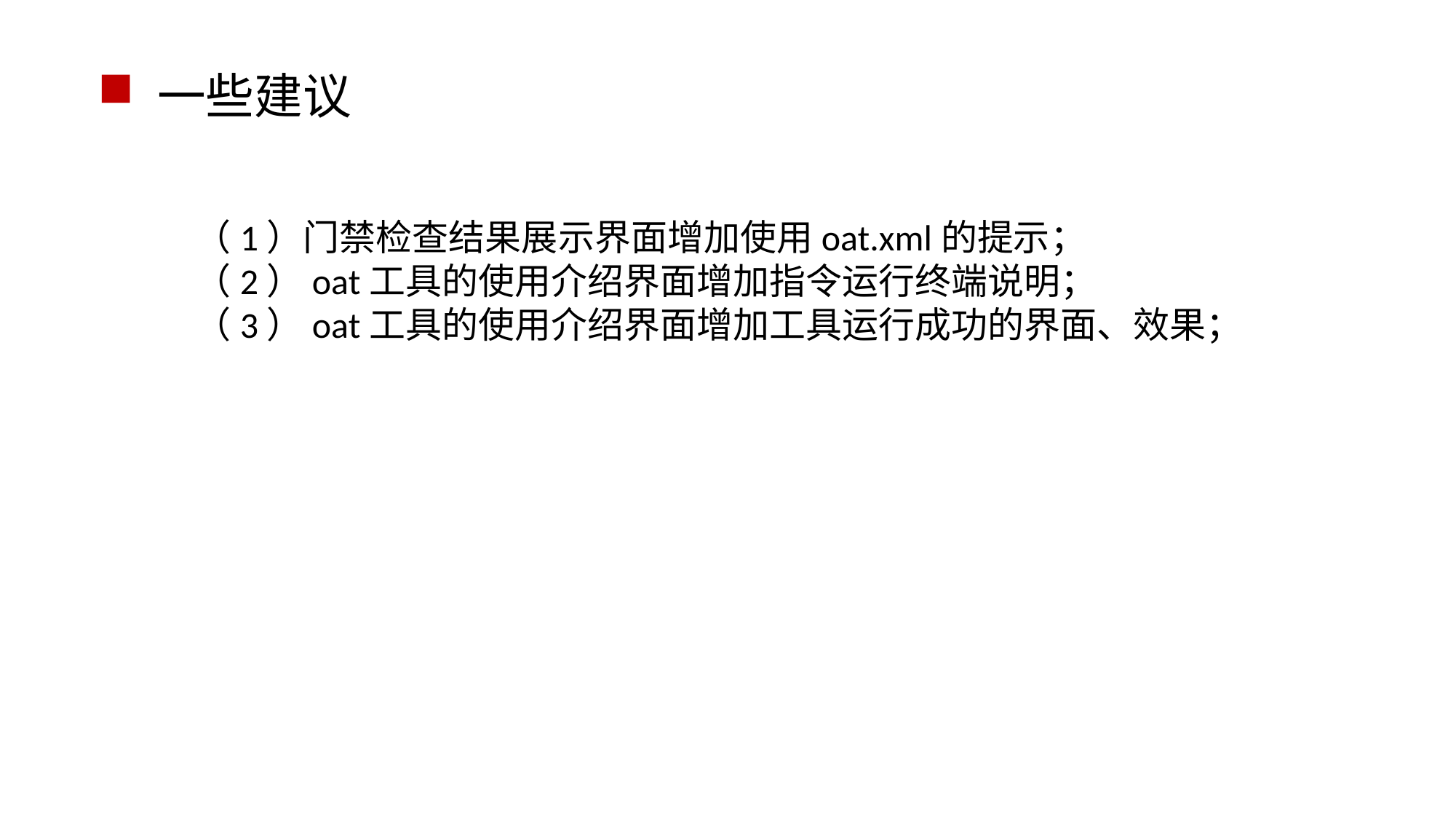

一些建议
（1）门禁检查结果展示界面增加使用oat.xml的提示；
（2）oat工具的使用介绍界面增加指令运行终端说明；
（3）oat工具的使用介绍界面增加工具运行成功的界面、效果；